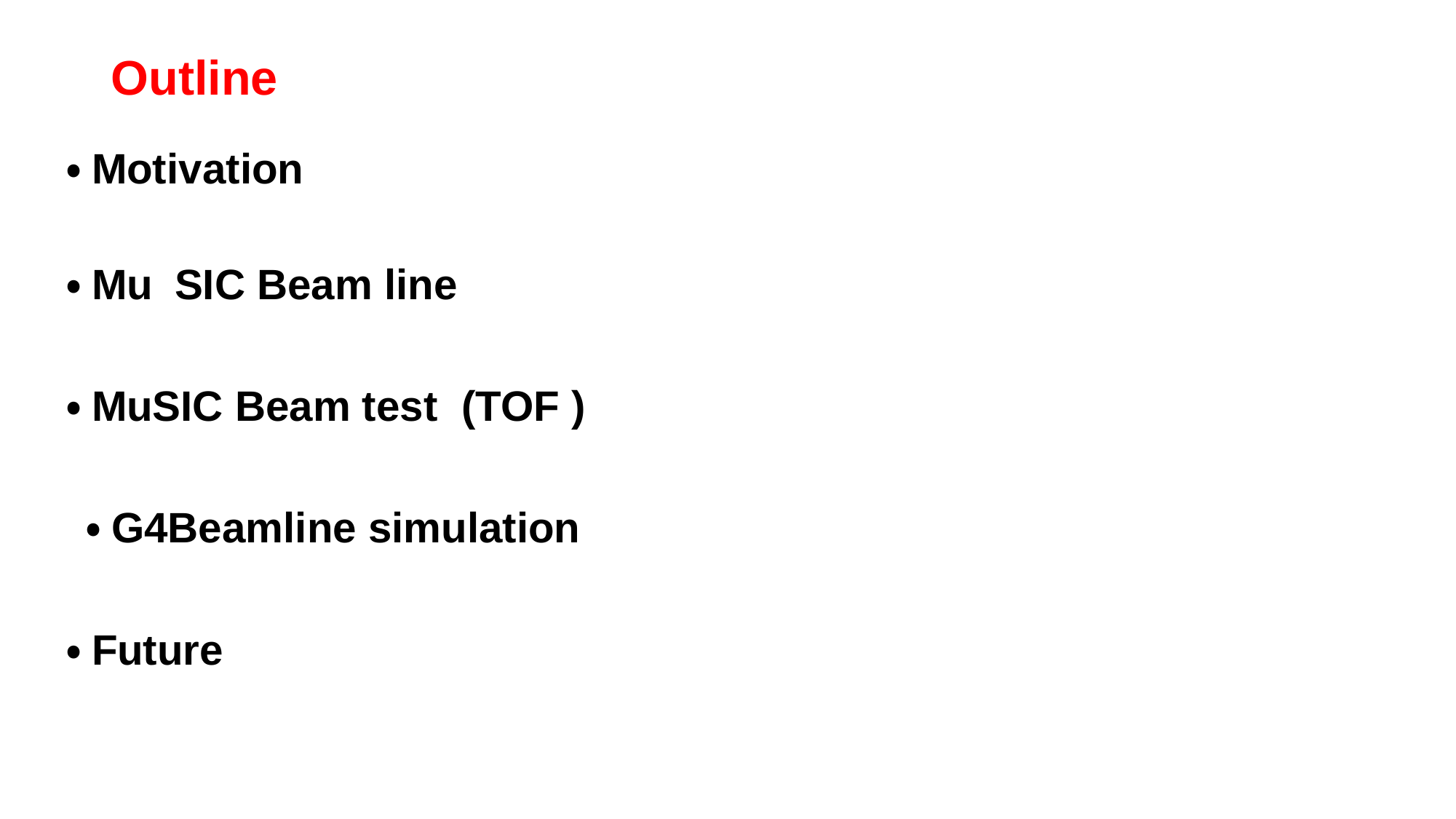

# Outline
・Motivation

・Mu	SIC Beam line

・MuSIC Beam test  (TOF )

 ・G4Beamline simulation

・Future